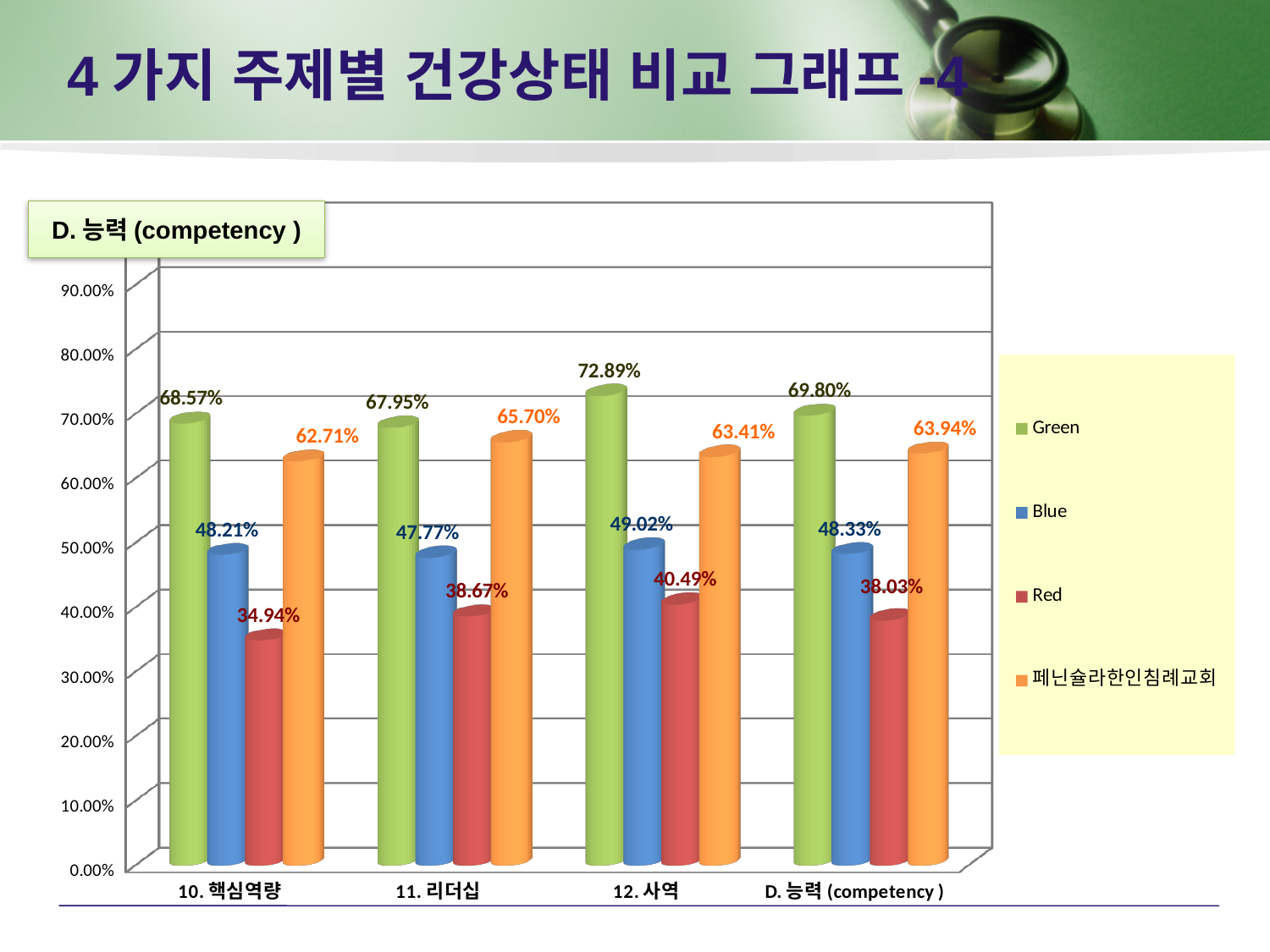

# 4가지 주제별 건강상태 비교 그래프-4

[unsupported chart]

D.능력(competency )